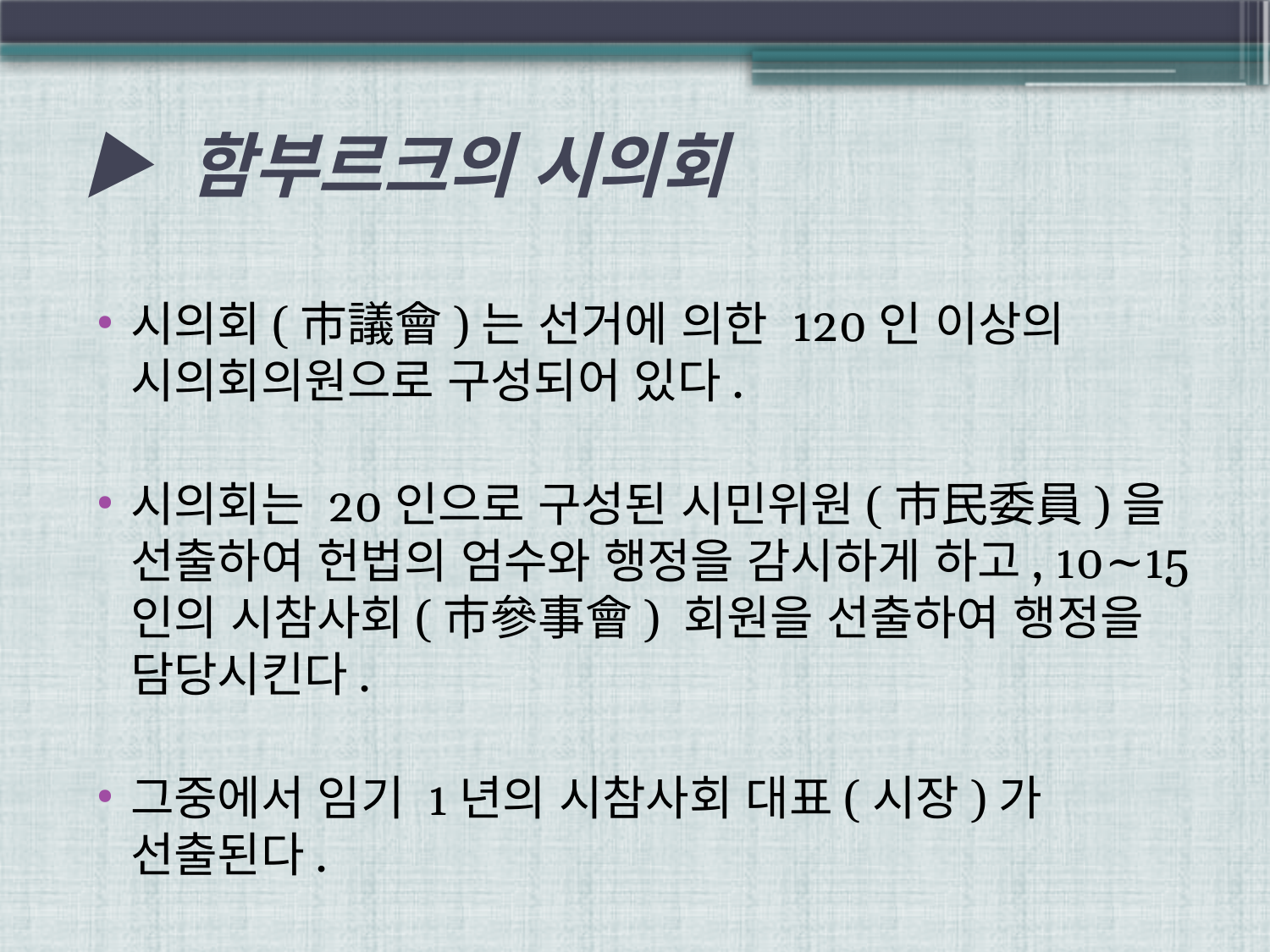

# ▶ 함부르크의 시의회
시의회(市議會)는 선거에 의한 120인 이상의 시의회의원으로 구성되어 있다.

시의회는 20인으로 구성된 시민위원(市民委員)을 선출하여 헌법의 엄수와 행정을 감시하게 하고, 10∼15인의 시참사회(市參事會) 회원을 선출하여 행정을 담당시킨다.

그중에서 임기 1년의 시참사회 대표(시장)가 선출된다.